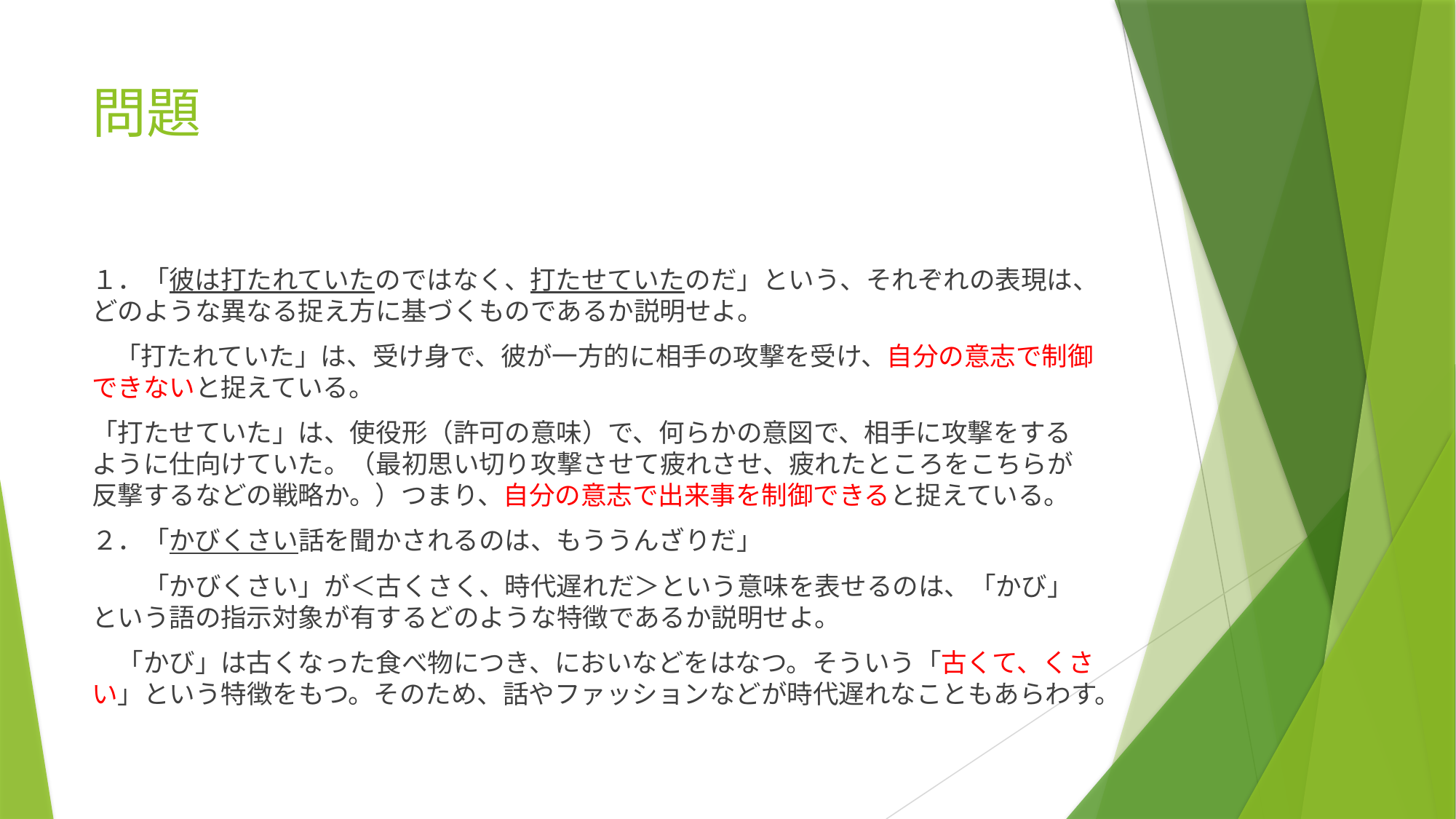

# 問題
１．「彼は打たれていたのではなく、打たせていたのだ」という、それぞれの表現は、どのような異なる捉え方に基づくものであるか説明せよ。
   「打たれていた」は、受け身で、彼が一方的に相手の攻撃を受け、自分の意志で制御できないと捉えている。
「打たせていた」は、使役形（許可の意味）で、何らかの意図で、相手に攻撃をするように仕向けていた。（最初思い切り攻撃させて疲れさせ、疲れたところをこちらが反撃するなどの戦略か。）つまり、自分の意志で出来事を制御できると捉えている。
２．「かびくさい話を聞かされるのは、もううんざりだ」
　　「かびくさい」が＜古くさく、時代遅れだ＞という意味を表せるのは、「かび」という語の指示対象が有するどのような特徴であるか説明せよ。
　「かび」は古くなった食べ物につき、においなどをはなつ。そういう「古くて、くさい」という特徴をもつ。そのため、話やファッションなどが時代遅れなこともあらわす。